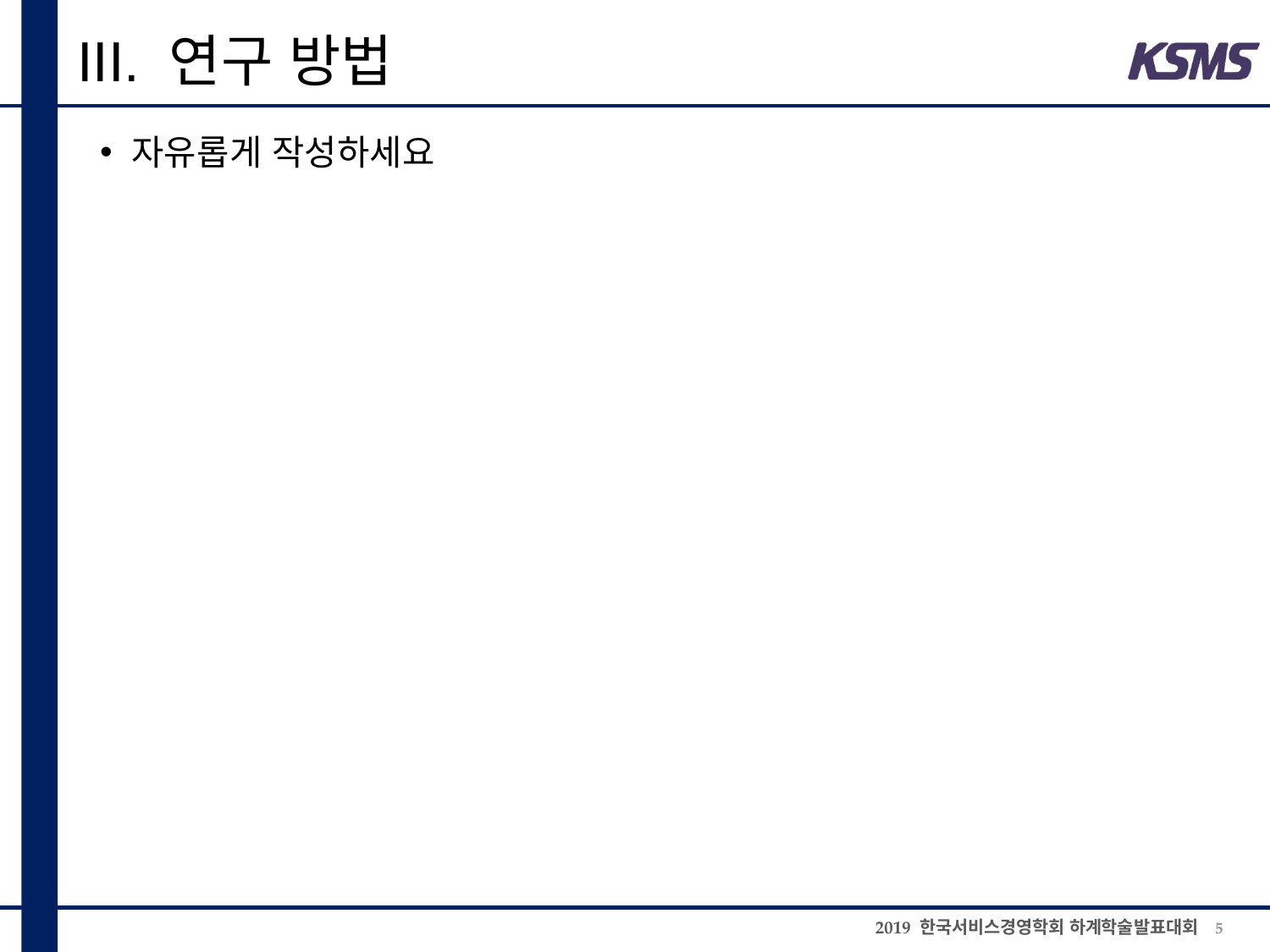

# III. 연구 방법
자유롭게 작성하세요
2019 한국서비스경영학회 하계학술발표대회
5